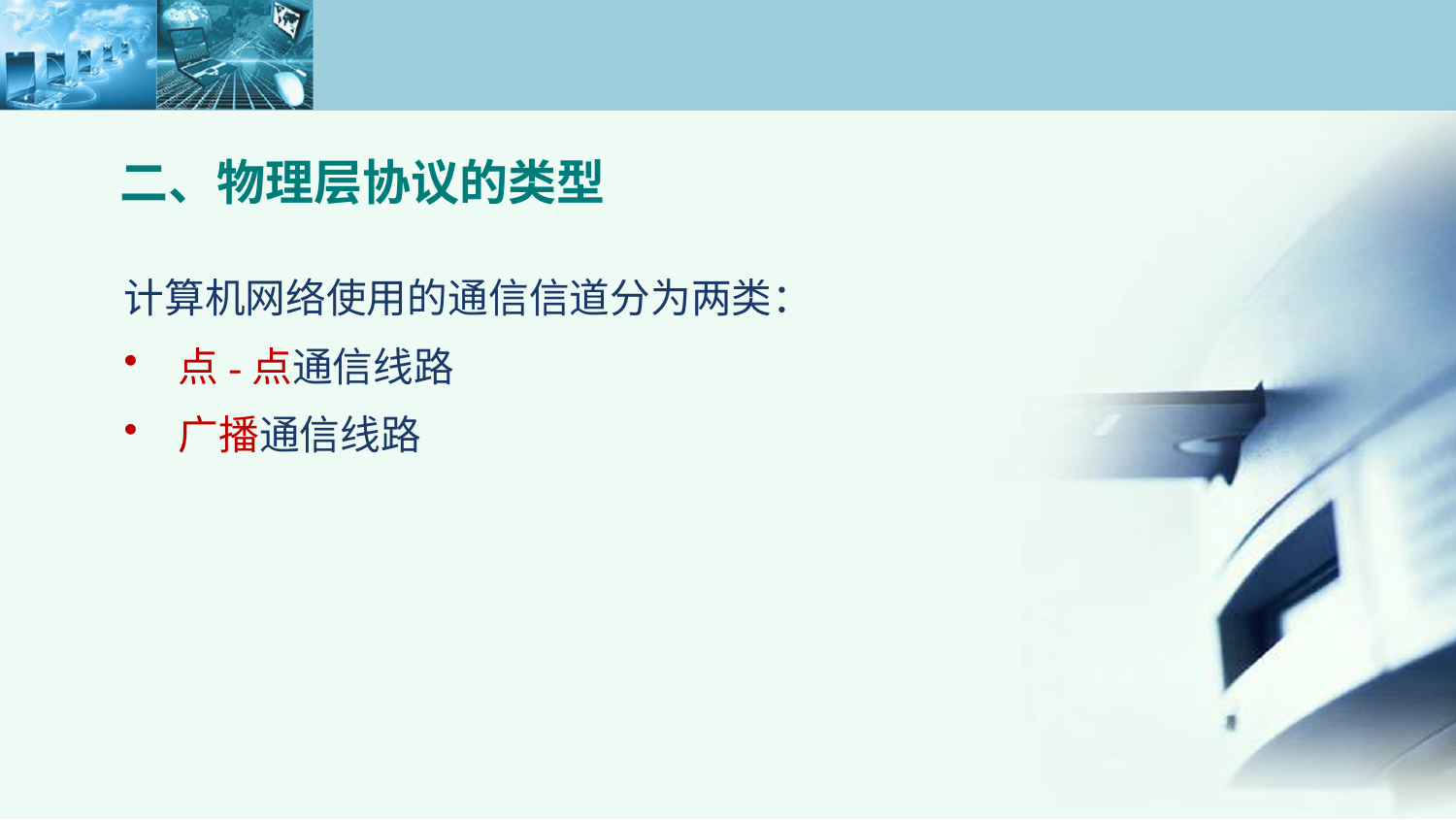

二、物理层协议的类型
计算机网络使用的通信信道分为两类：
点-点通信线路
广播通信线路